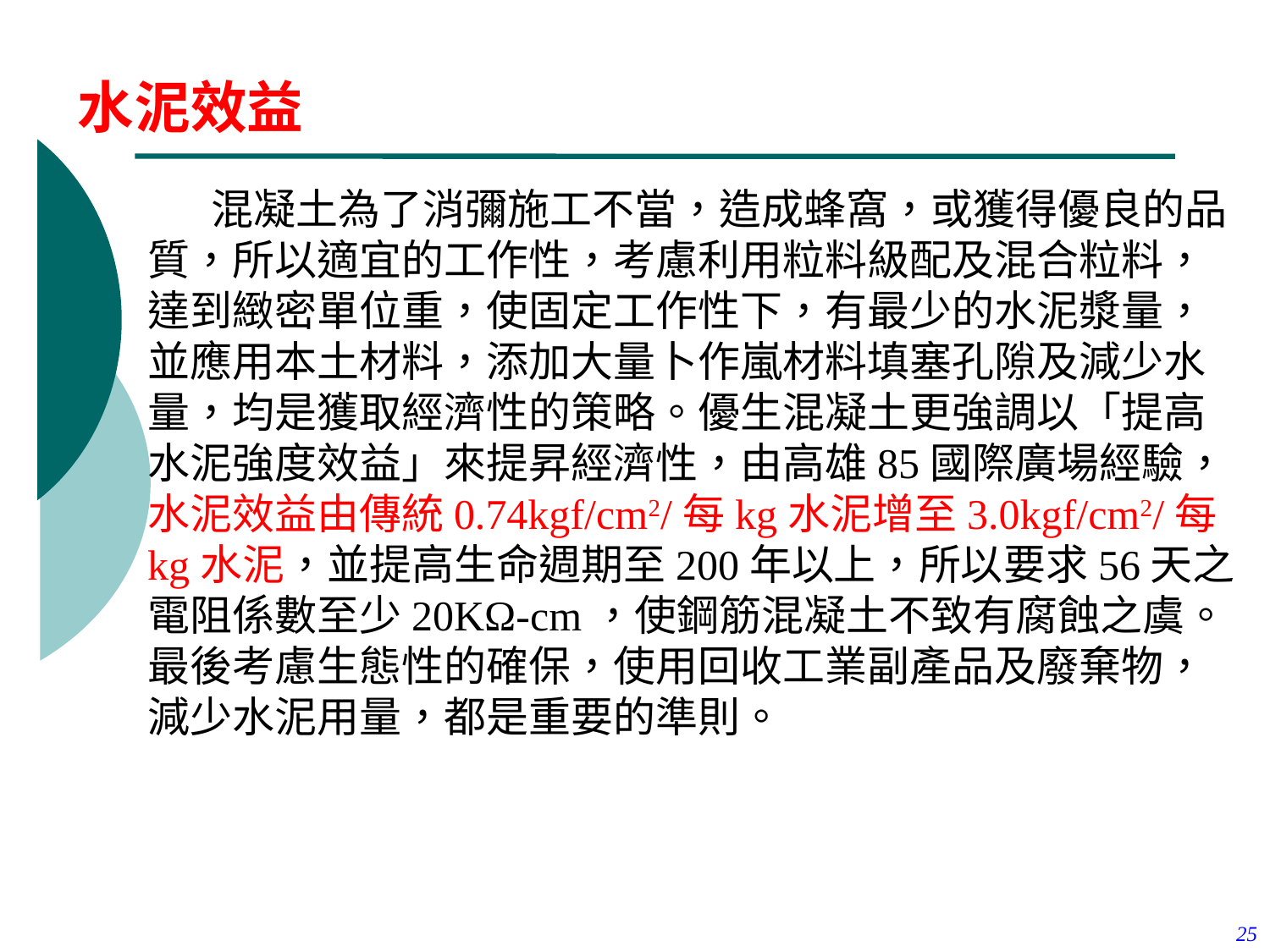

水泥效益
混凝土為了消彌施工不當，造成蜂窩，或獲得優良的品質，所以適宜的工作性，考慮利用粒料級配及混合粒料，達到緻密單位重，使固定工作性下，有最少的水泥漿量，並應用本土材料，添加大量卜作嵐材料填塞孔隙及減少水量，均是獲取經濟性的策略。優生混凝土更強調以「提高水泥強度效益」來提昇經濟性，由高雄85國際廣場經驗，水泥效益由傳統0.74kgf/cm2/每kg水泥增至3.0kgf/cm2/每kg水泥，並提高生命週期至200年以上，所以要求56天之電阻係數至少20KΩ-cm，使鋼筋混凝土不致有腐蝕之虞。最後考慮生態性的確保，使用回收工業副產品及廢棄物，減少水泥用量，都是重要的準則。
25